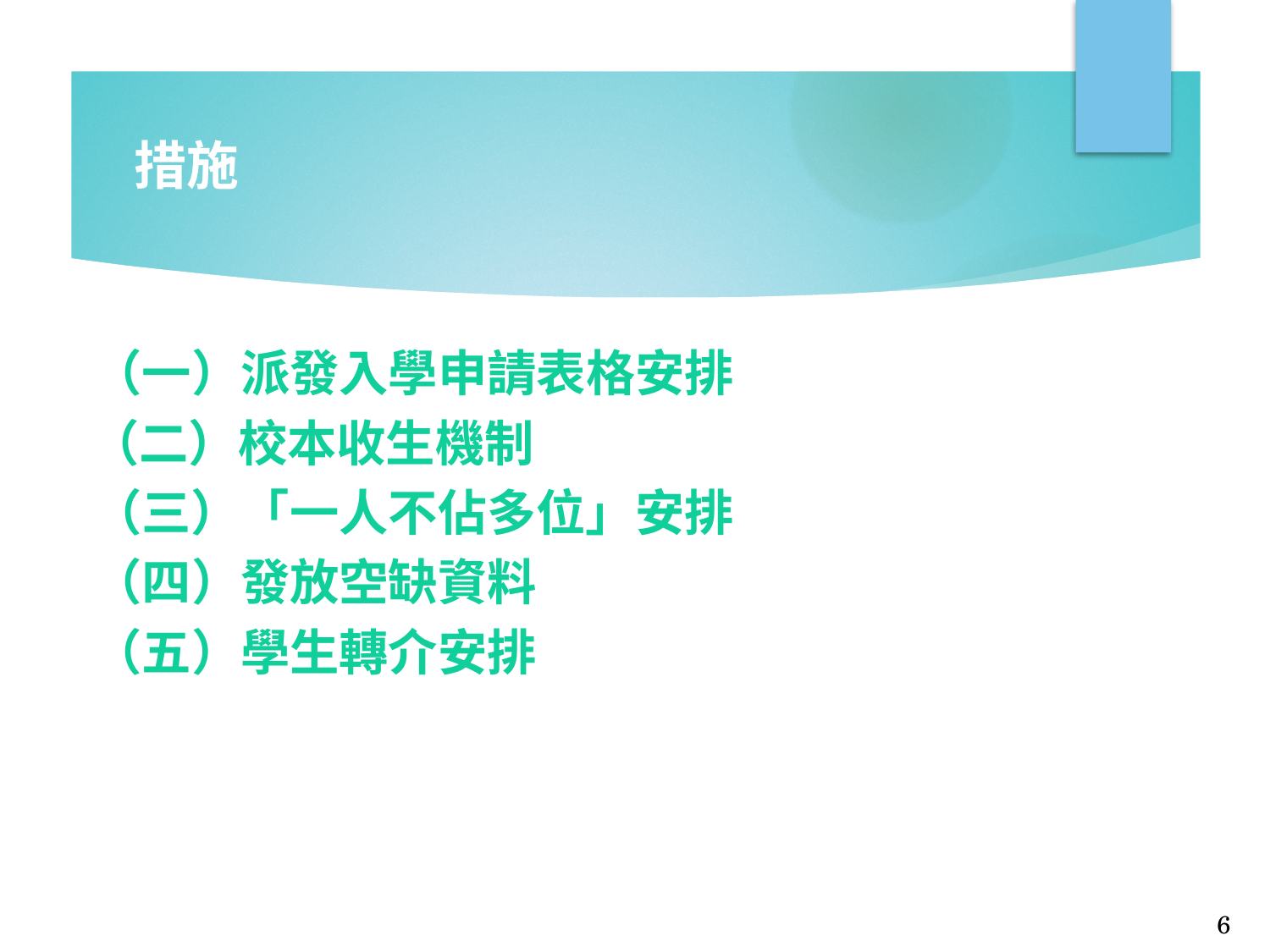

# 措施
（一）派發入學申請表格安排
（二）校本收生機制
（三）「一人不佔多位」安排
（四）發放空缺資料
（五）學生轉介安排

6